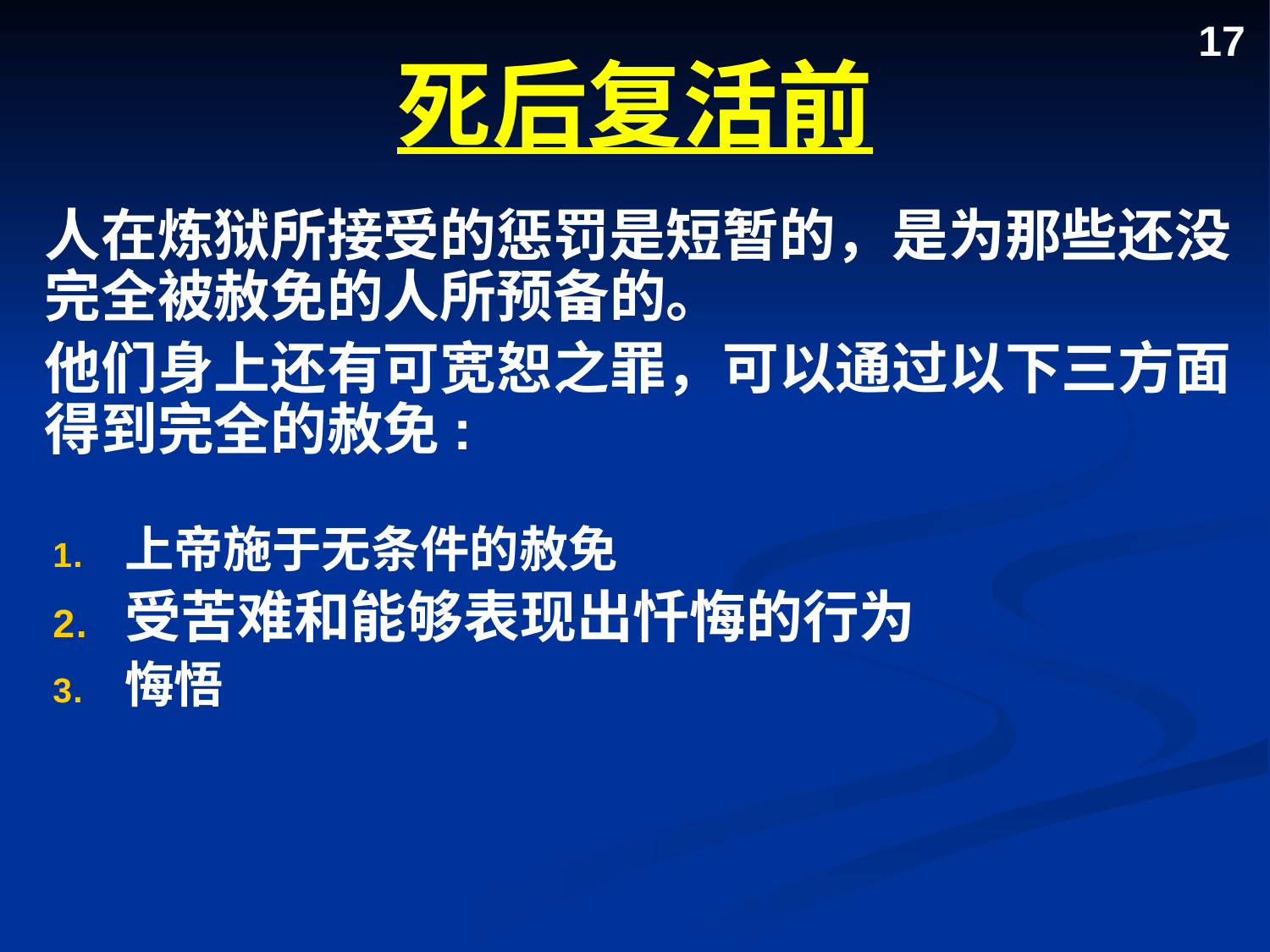

# 死后复活前
17
人在炼狱所接受的惩罚是短暂的，是为那些还没完全被赦免的人所预备的。
他们身上还有可宽恕之罪，可以通过以下三方面得到完全的赦免:
上帝施于无条件的赦免
受苦难和能够表现出忏悔的行为
悔悟